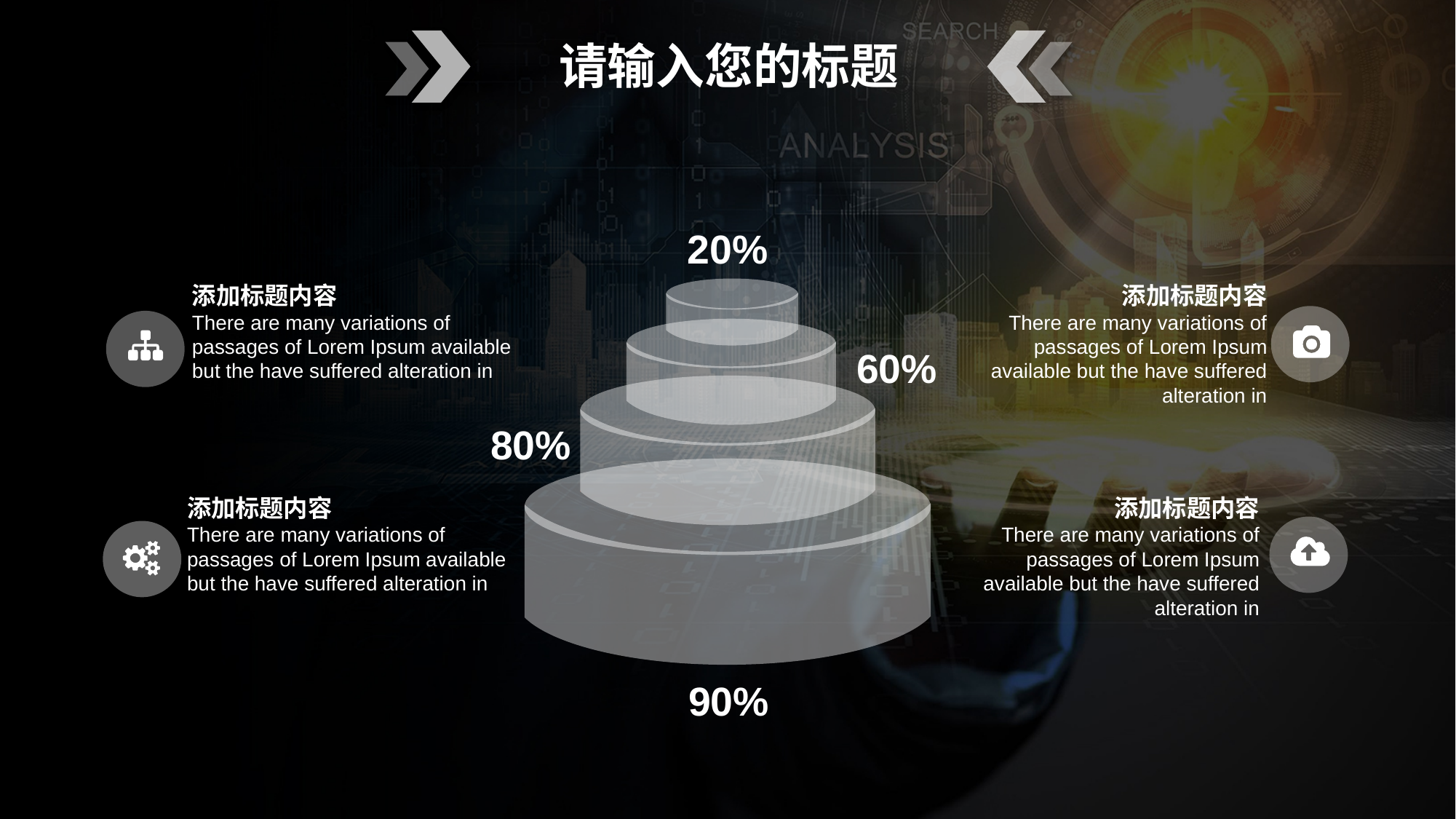

请输入您的标题

20%
添加标题内容
There are many variations of passages of Lorem Ipsum available but the have suffered alteration in
添加标题内容
There are many variations of passages of Lorem Ipsum available but the have suffered alteration in

60%

80%

添加标题内容
There are many variations of passages of Lorem Ipsum available but the have suffered alteration in
添加标题内容
There are many variations of passages of Lorem Ipsum available but the have suffered alteration in

90%